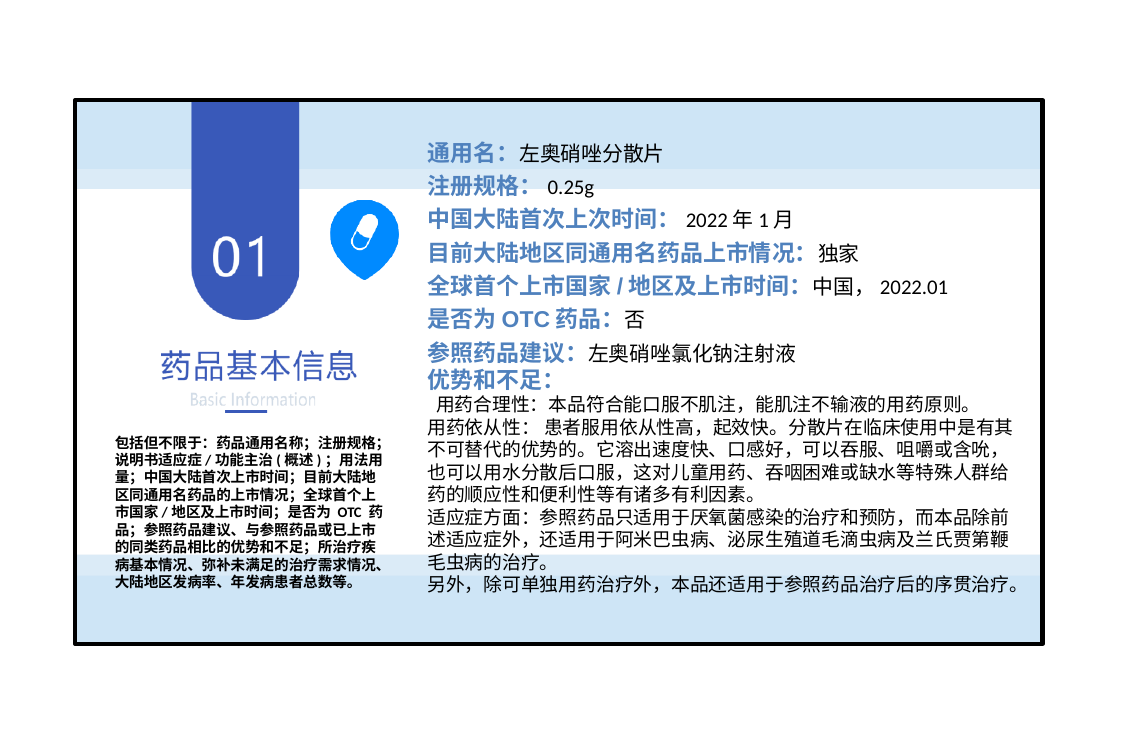

通用名：左奥硝唑分散片
注册规格：0.25g
中国大陆首次上次时间：2022年1月
目前大陆地区同通用名药品上市情况：独家
全球首个上市国家/地区及上市时间：中国，2022.01
是否为OTC药品：否
参照药品建议：左奥硝唑氯化钠注射液
优势和不足：
 用药合理性：本品符合能口服不肌注，能肌注不输液的用药原则。
用药依从性： 患者服用依从性高，起效快。分散片在临床使用中是有其不可替代的优势的。它溶出速度快、口感好，可以吞服、咀嚼或含吮，也可以用水分散后口服，这对儿童用药、吞咽困难或缺水等特殊人群给药的顺应性和便利性等有诸多有利因素。
适应症方面：参照药品只适用于厌氧菌感染的治疗和预防，而本品除前述适应症外，还适用于阿米巴虫病、泌尿生殖道毛滴虫病及兰氏贾第鞭毛虫病的治疗。
另外，除可单独用药治疗外，本品还适用于参照药品治疗后的序贯治疗。

包括但不限于：药品通用名称；注册规格；说明书适应症/功能主治(概述)；用法用量；中国大陆首次上市时间；目前大陆地区同通用名药品的上市情况；全球首个上市国家/地区及上市时间；是否为 OTC 药品；参照药品建议、与参照药品或已上市的同类药品相比的优势和不足；所治疗疾病基本情况、弥补未满足的治疗需求情况、大陆地区发病率、年发病患者总数等。